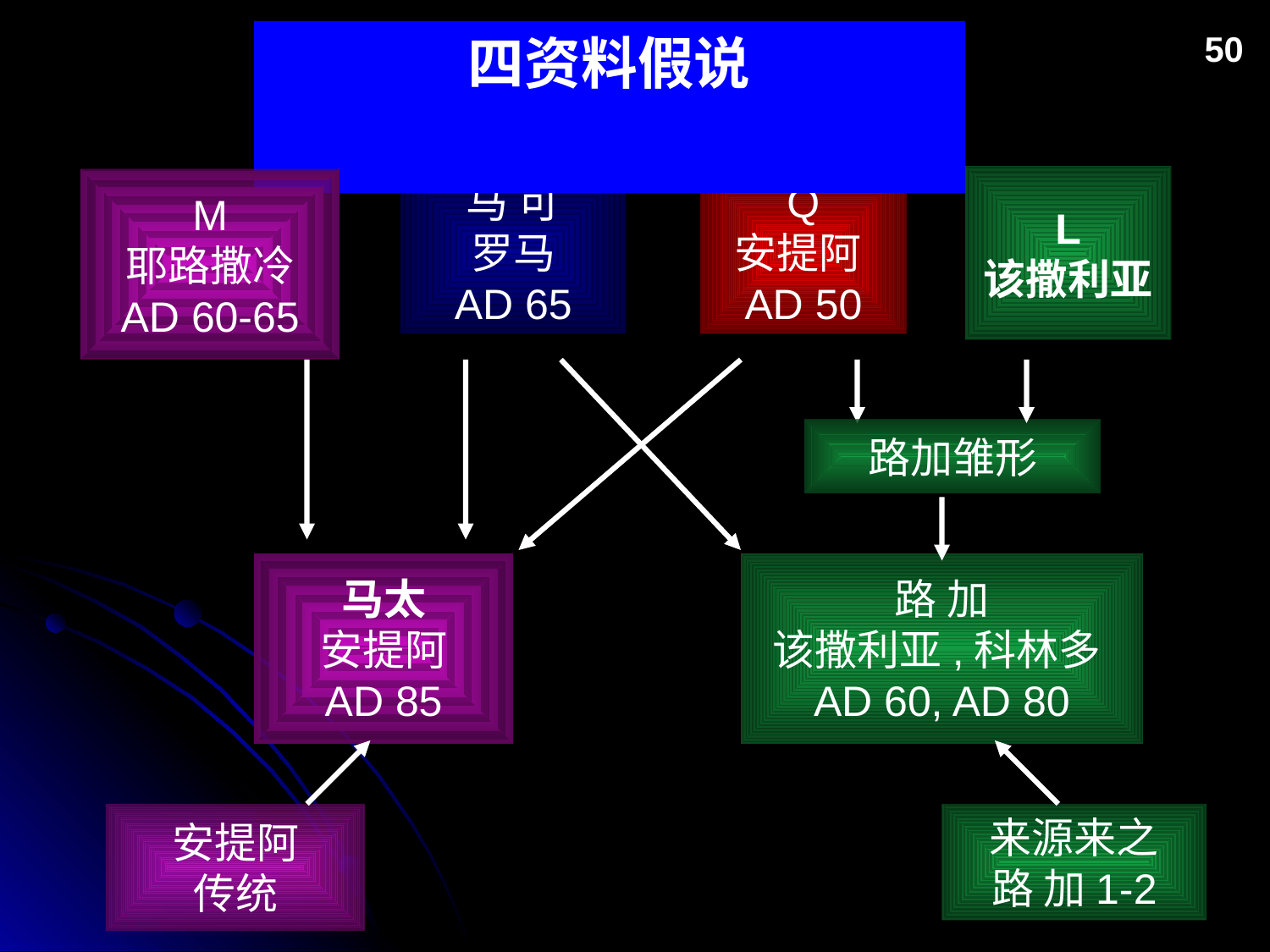

四资料假说
50
L
该撒利亚
M
耶路撒冷
AD 60-65
马 可
罗马
AD 65
Q
安提阿AD 50

路加雏形

马太
安提阿
AD 85
路 加
该撒利亚,科林多
AD 60, AD 80

安提阿
传统
来源来之
路 加1-2